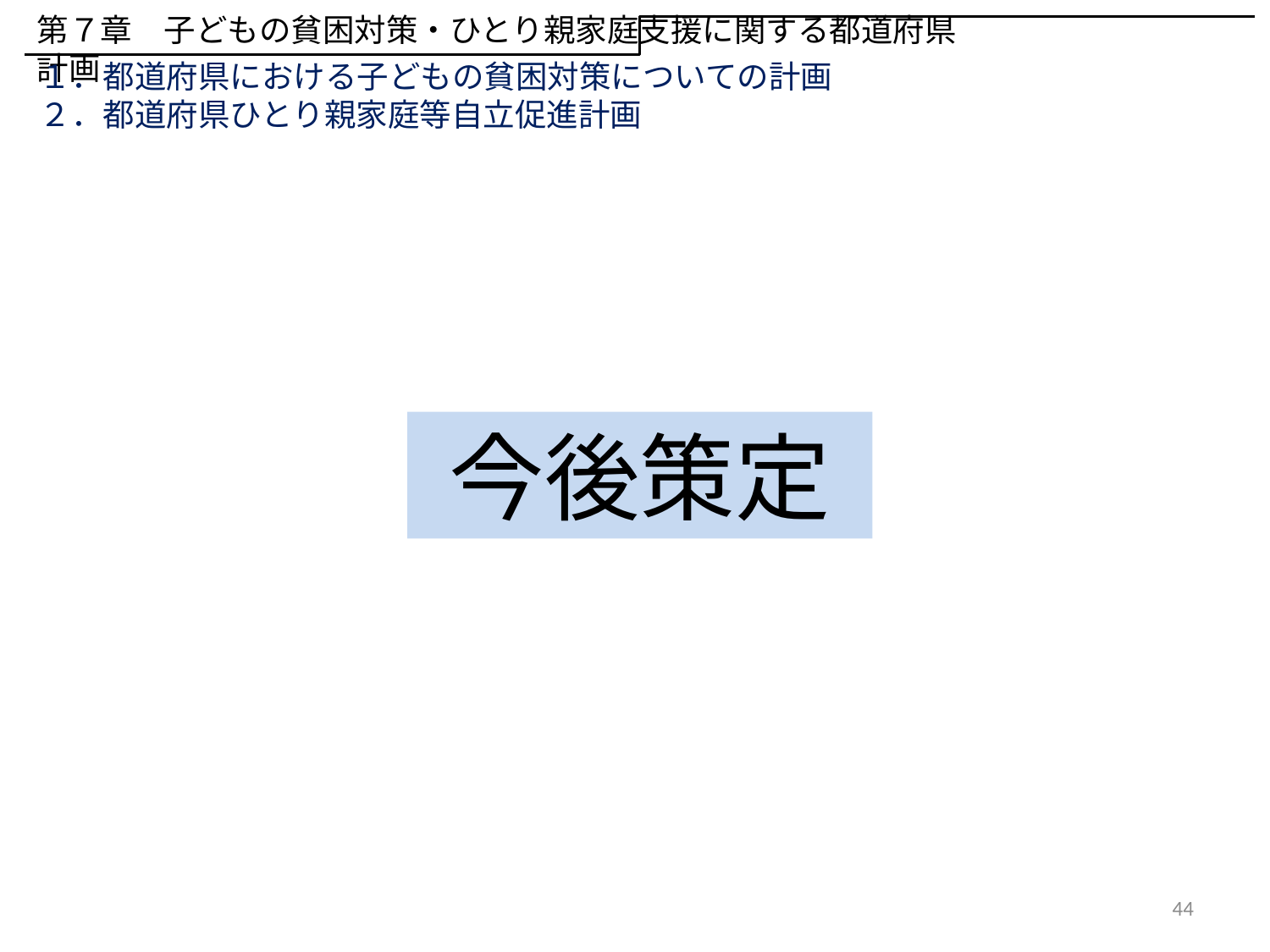

第７章　子どもの貧困対策・ひとり親家庭支援に関する都道府県計画
１．都道府県における子どもの貧困対策についての計画
２．都道府県ひとり親家庭等自立促進計画
今後策定
44